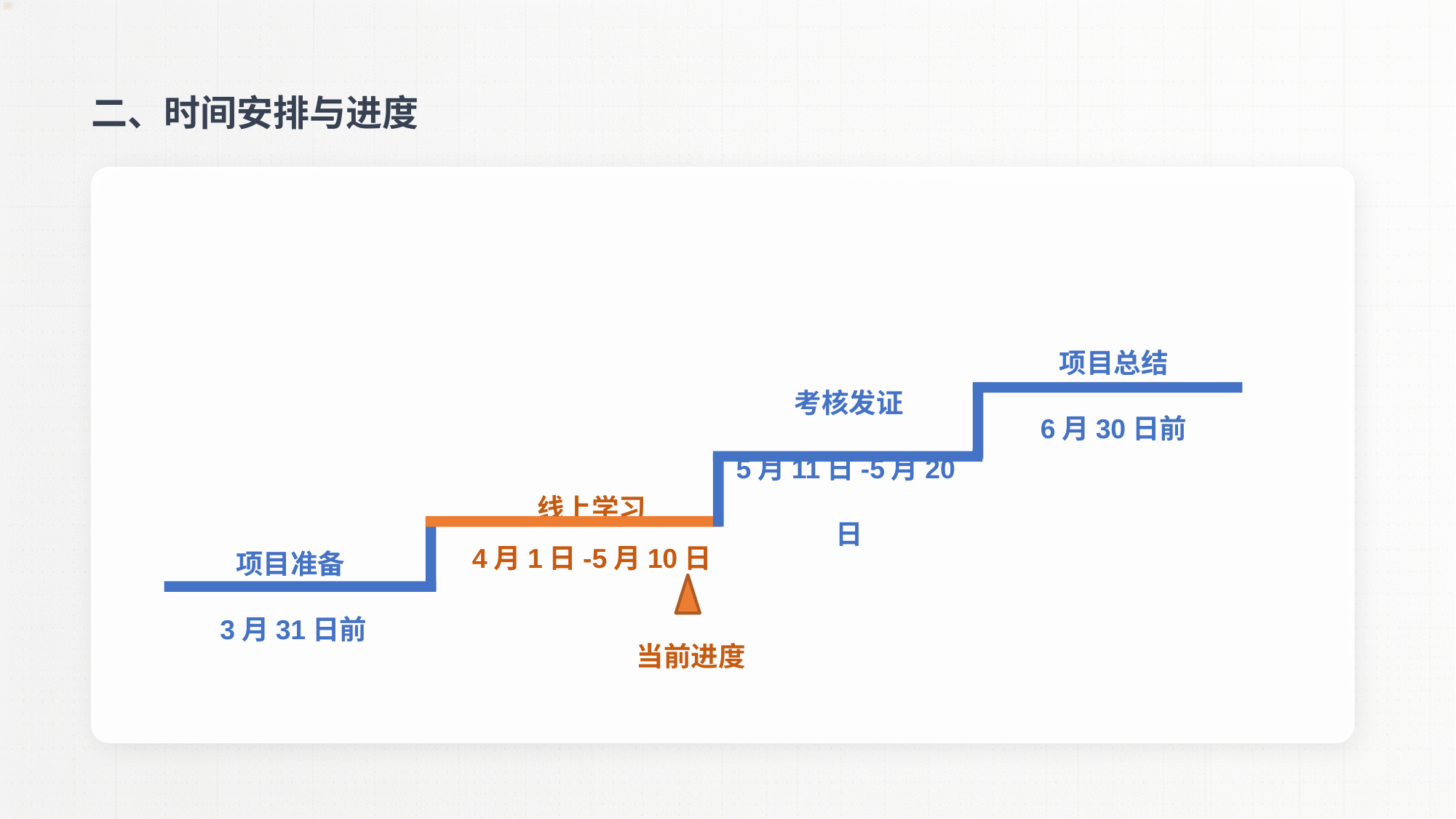

二、时间安排与进度

项目总结
6月30日前

考核发证
5月11日-5月20日

线上学习
4月1日-5月10日

                               当前进度

项目准备
3月31日前